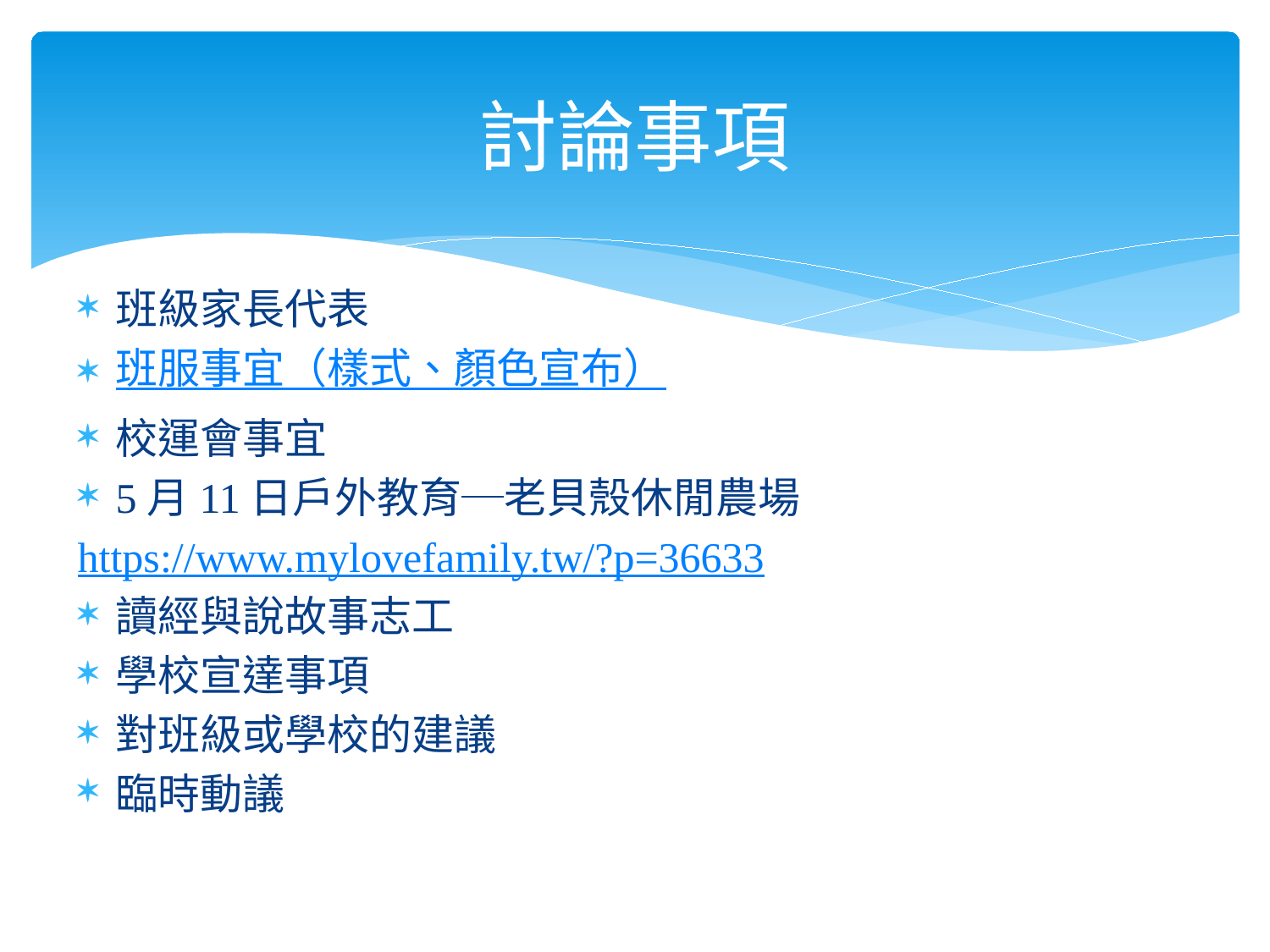

# 討論事項
班級家長代表
班服事宜（樣式、顏色宣布）
校運會事宜
5月11日戶外教育─老貝殼休閒農場
https://www.mylovefamily.tw/?p=36633
讀經與說故事志工
學校宣達事項
對班級或學校的建議
臨時動議